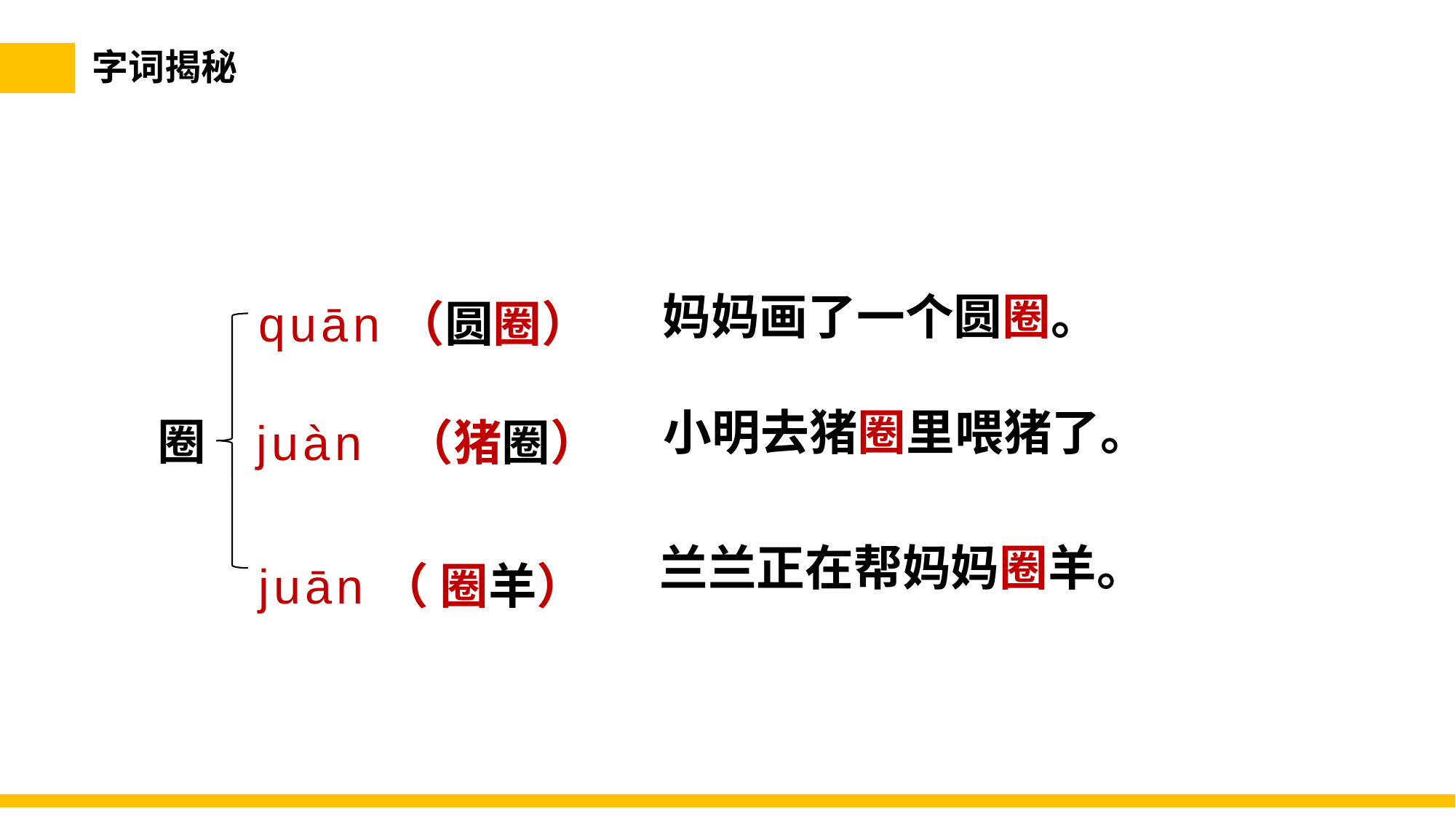

字词揭秘
quān（圆圈）

juān（ 圈羊）

妈妈画了一个圆圈。
小明去猪圈里喂猪了。
圈
juàn  （猪圈）
兰兰正在帮妈妈圈羊。